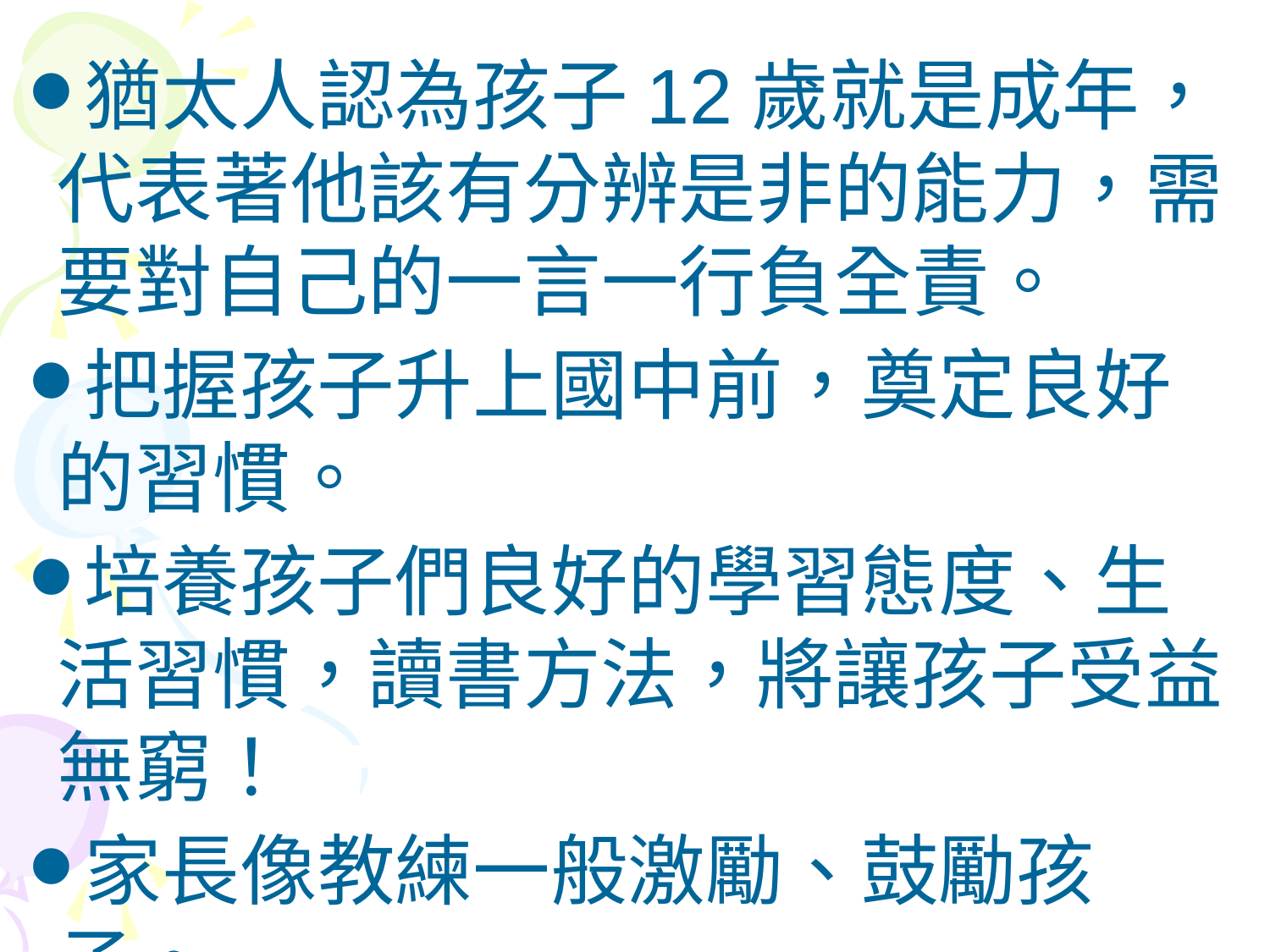

猶太人認為孩子12歲就是成年，代表著他該有分辨是非的能力，需要對自己的一言一行負全責。
把握孩子升上國中前，奠定良好的習慣。
培養孩子們良好的學習態度、生活習慣，讀書方法，將讓孩子受益無窮！
家長像教練一般激勵、鼓勵孩子。